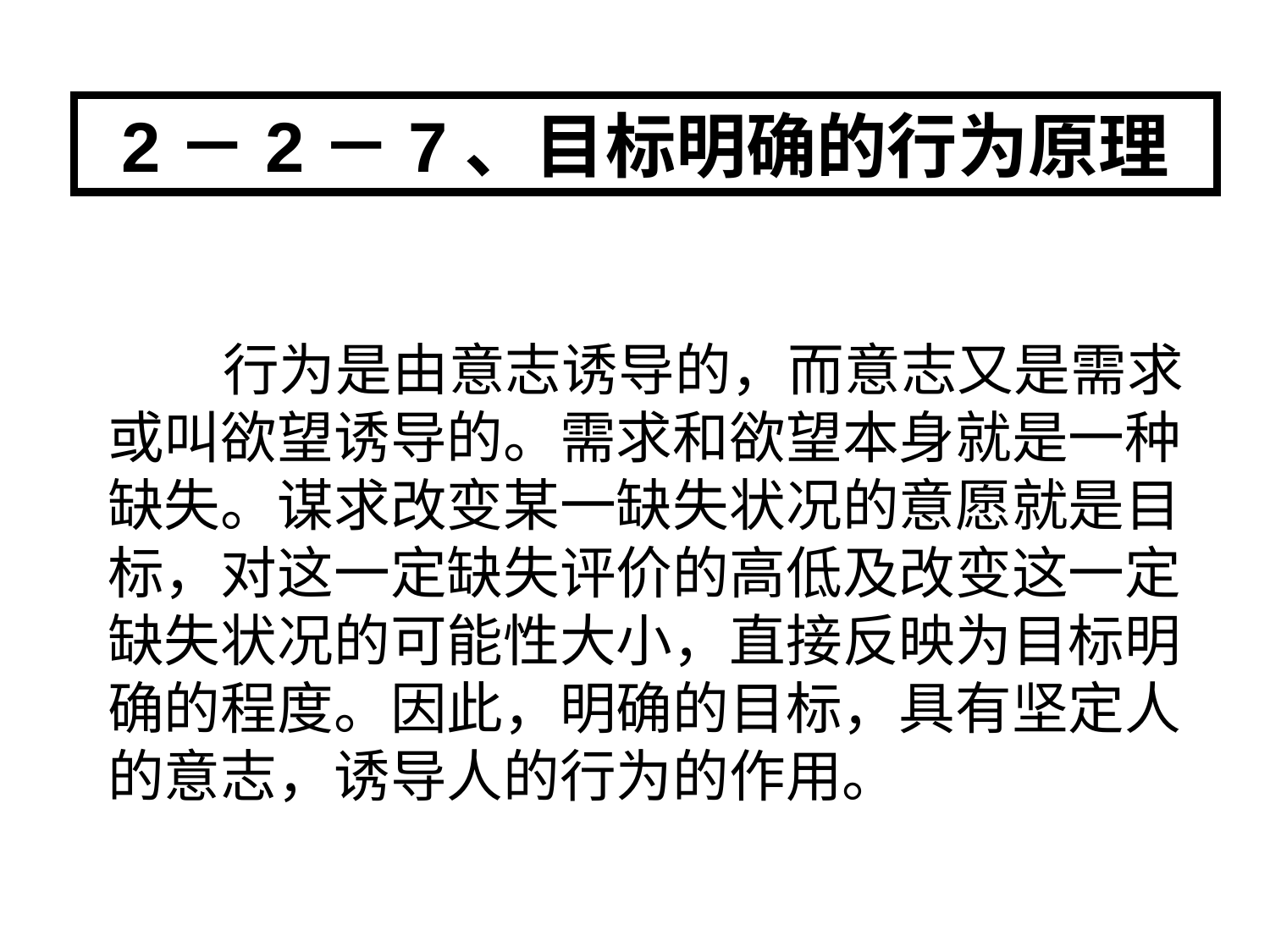

2－2－7、目标明确的行为原理
        行为是由意志诱导的，而意志又是需求或叫欲望诱导的。需求和欲望本身就是一种缺失。谋求改变某一缺失状况的意愿就是目标，对这一定缺失评价的高低及改变这一定缺失状况的可能性大小，直接反映为目标明确的程度。因此，明确的目标，具有坚定人的意志，诱导人的行为的作用。